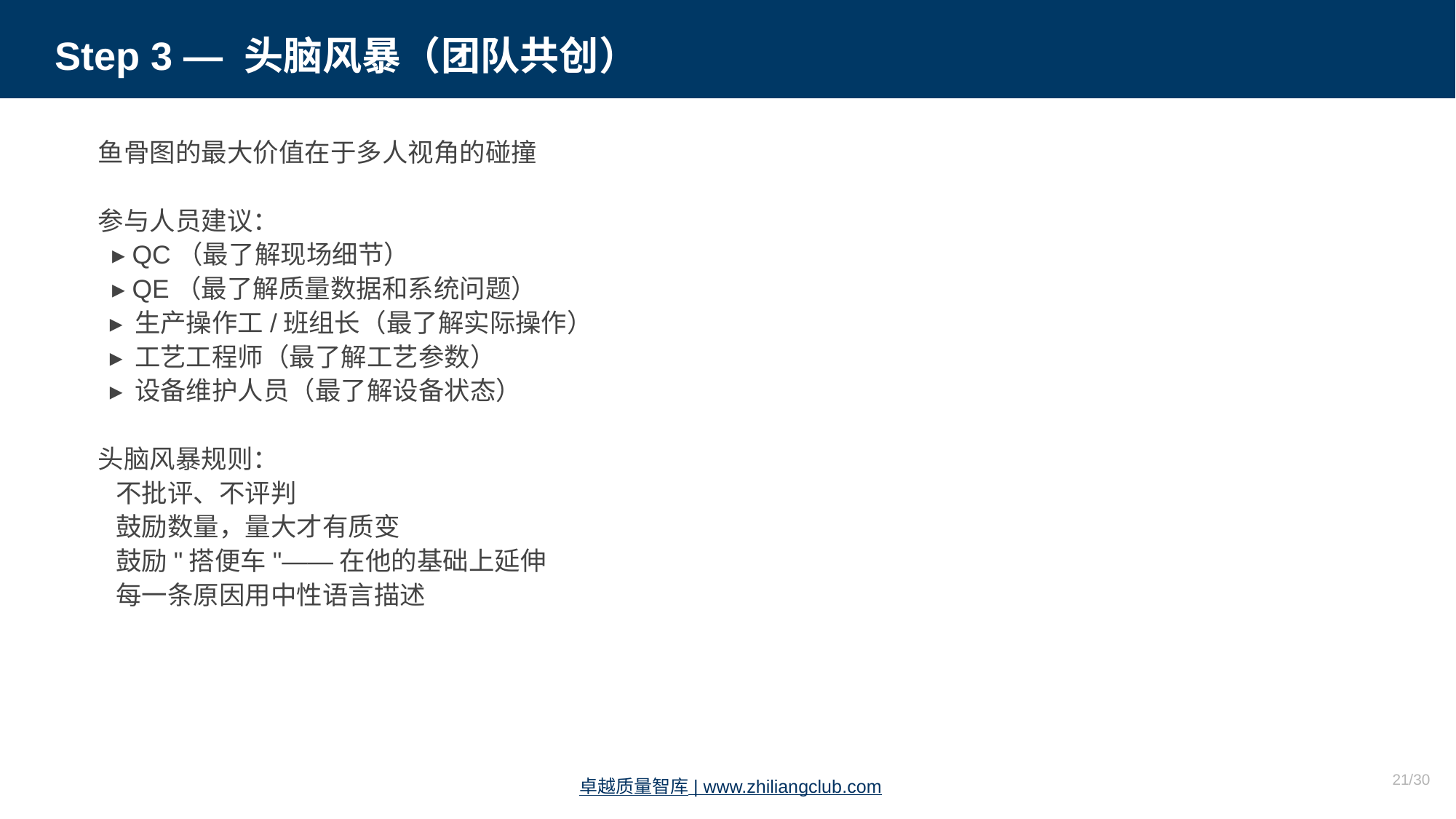

Step 3 — 头脑风暴（团队共创）
鱼骨图的最大价值在于多人视角的碰撞

参与人员建议：
  ▸ QC（最了解现场细节）
  ▸ QE（最了解质量数据和系统问题）
  ▸ 生产操作工/班组长（最了解实际操作）
  ▸ 工艺工程师（最了解工艺参数）
  ▸ 设备维护人员（最了解设备状态）

头脑风暴规则：
  不批评、不评判
  鼓励数量，量大才有质变
  鼓励"搭便车"——在他的基础上延伸
  每一条原因用中性语言描述
21/30